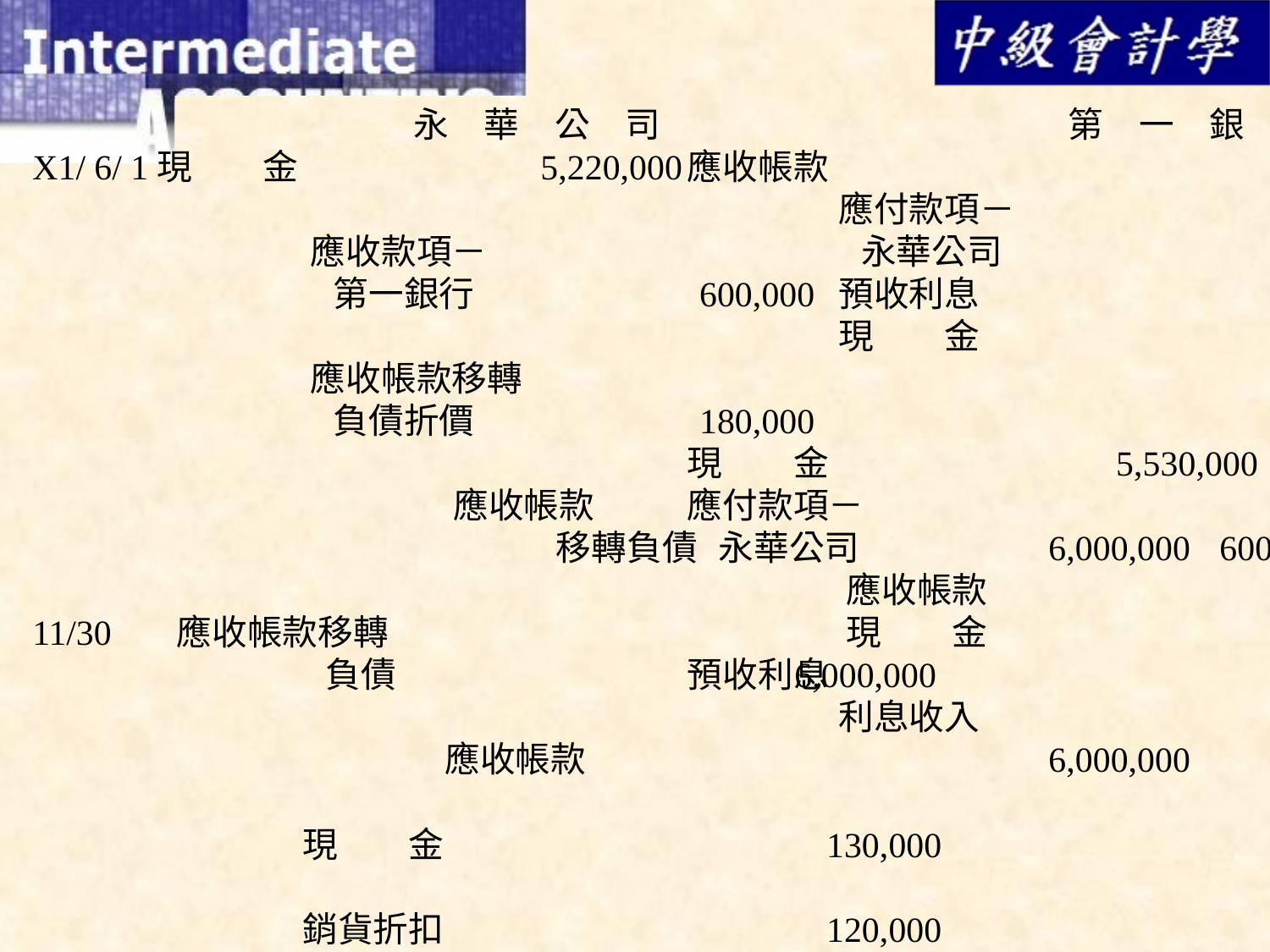

永　華　公　司
X1/ 6/ 1現　　金		5,220,000
		  應收款項－
		      第一銀行		   600,000
		  應收帳款移轉
		      負債折價		   180,000
			    應收帳款
				  移轉負債			6,000,000
11/30	 應收帳款移轉
		     負債   			6,000,000
	　		    應收帳款				6,000,000
		 現　　金			   130,000
		 銷貨折扣			   120,000
		 銷貨退回及讓價  300,000
		 備抵壞帳		  	     50,000
	　　	   應收款項
				 －第一銀行			   600,000
		利息費用			   180,000
	　		  應收帳款移轉
    　　		負債折價			         180,000

			第　一　銀　行
應收帳款				6,000,000
	  應付款項－
   	      永華公司					600,000
	  預收利息					180,000
	  現　　金				   5,220,000

現　　金　		     5,530,000
應付款項－
    永華公司		  	  600,000
	   應收帳款				  6,000,000
	   現　　金				     130,000
預收利息				 180,000
	  利息收入					180,000